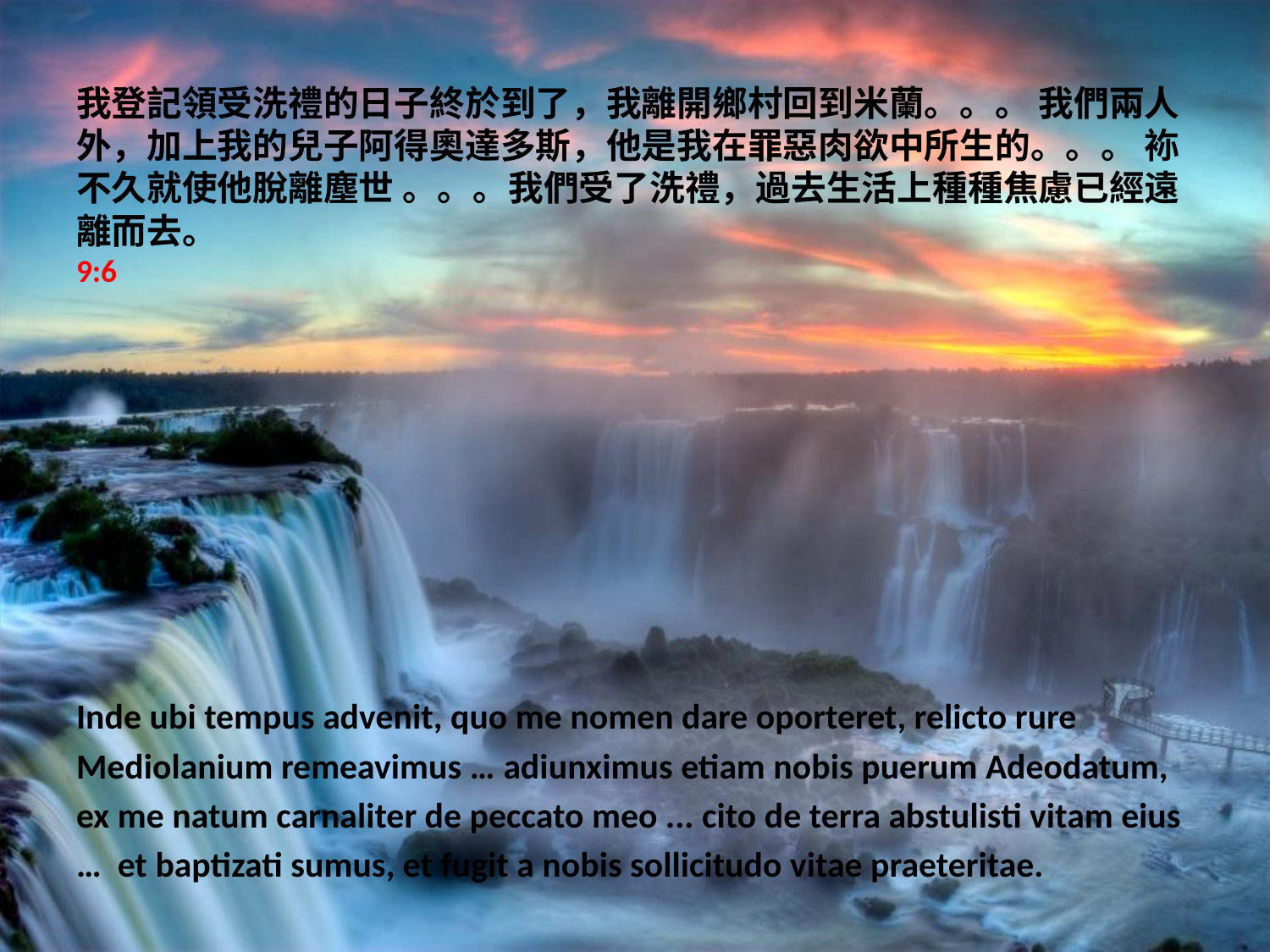

# 我登記領受洗禮的日子終於到了，我離開鄉村回到米蘭。。。 我們兩人外，加上我的兒子阿得奧達多斯，他是我在罪惡肉欲中所生的。。。 袮不久就使他脫離塵世 。。。我們受了洗禮，過去生活上種種焦慮已經遠離而去。							       9:6
Inde ubi tempus advenit, quo me nomen dare oporteret, relicto rure
Mediolanium remeavimus … adiunximus etiam nobis puerum Adeodatum,
ex me natum carnaliter de peccato meo ... cito de terra abstulisti vitam eius
…  et baptizati sumus, et fugit a nobis sollicitudo vitae praeteritae.